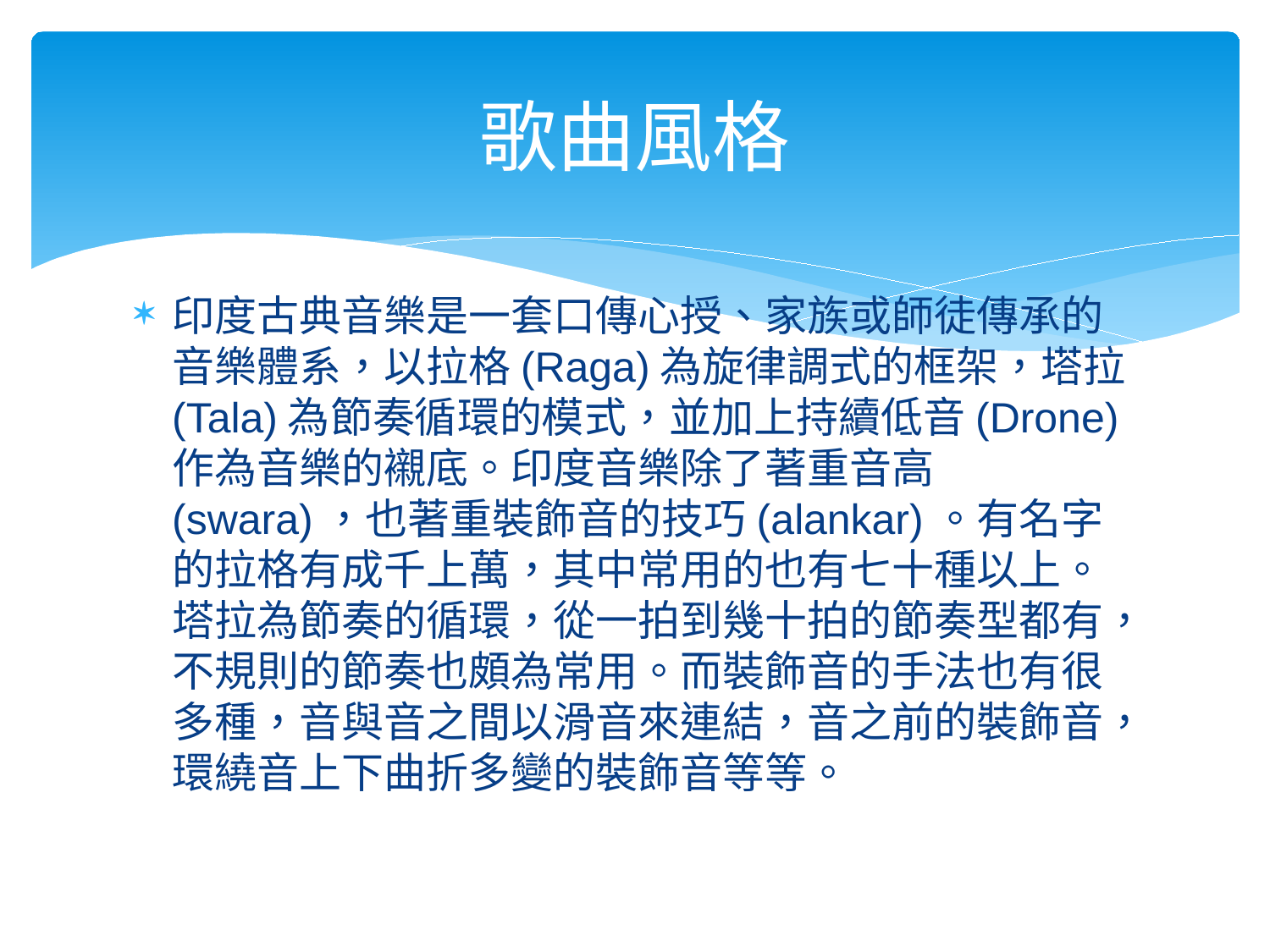

# 歌曲風格
印度古典音樂是一套口傳心授、家族或師徒傳承的音樂體系，以拉格(Raga)為旋律調式的框架，塔拉(Tala)為節奏循環的模式，並加上持續低音(Drone)作為音樂的襯底。印度音樂除了著重音高(swara)，也著重裝飾音的技巧(alankar)。有名字的拉格有成千上萬，其中常用的也有七十種以上。塔拉為節奏的循環，從一拍到幾十拍的節奏型都有，不規則的節奏也頗為常用。而裝飾音的手法也有很多種，音與音之間以滑音來連結，音之前的裝飾音，環繞音上下曲折多變的裝飾音等等。